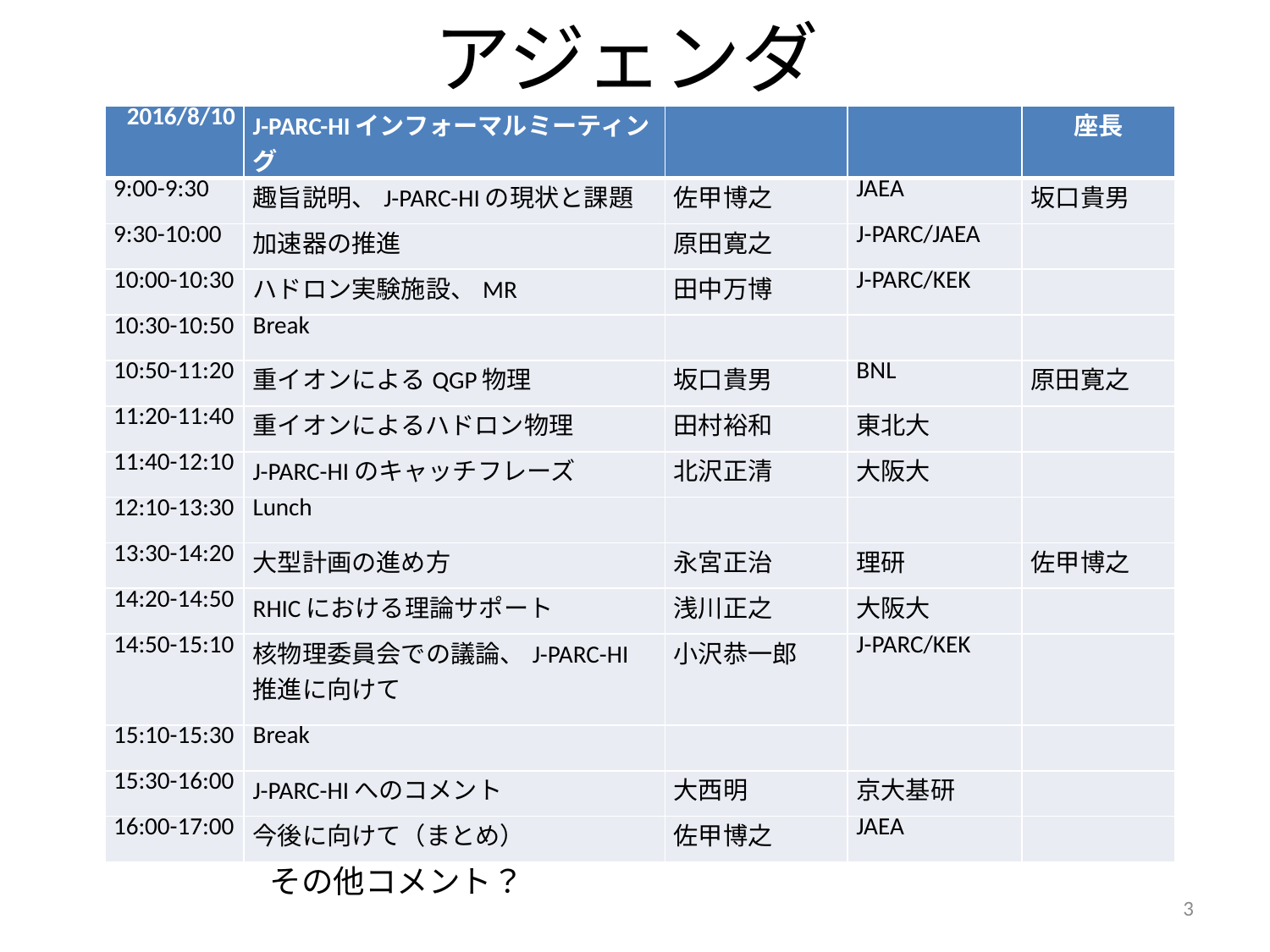

# アジェンダ
| 2016/8/10 | J-PARC-HIインフォーマルミーティング |  |  | 座長 |
| --- | --- | --- | --- | --- |
| 9:00-9:30 | 趣旨説明、J-PARC-HIの現状と課題 | 佐甲博之 | JAEA | 坂口貴男 |
| 9:30-10:00 | 加速器の推進 | 原田寛之 | J-PARC/JAEA |  |
| 10:00-10:30 | ハドロン実験施設、MR | 田中万博 | J-PARC/KEK |  |
| 10:30-10:50 | Break |  |  |  |
| 10:50-11:20 | 重イオンによるQGP物理 | 坂口貴男 | BNL | 原田寛之 |
| 11:20-11:40 | 重イオンによるハドロン物理 | 田村裕和 | 東北大 |  |
| 11:40-12:10 | J-PARC-HIのキャッチフレーズ | 北沢正清 | 大阪大 |  |
| 12:10-13:30 | Lunch |  |  |  |
| 13:30-14:20 | 大型計画の進め方 | 永宮正治 | 理研 | 佐甲博之 |
| 14:20-14:50 | RHICにおける理論サポート | 浅川正之 | 大阪大 |  |
| 14:50-15:10 | 核物理委員会での議論、J-PARC-HI推進に向けて | 小沢恭一郎 | J-PARC/KEK |  |
| 15:10-15:30 | Break |  |  |  |
| 15:30-16:00 | J-PARC-HIへのコメント | 大西明 | 京大基研 |  |
| 16:00-17:00 | 今後に向けて（まとめ） | 佐甲博之 | JAEA |  |

その他コメント？
3